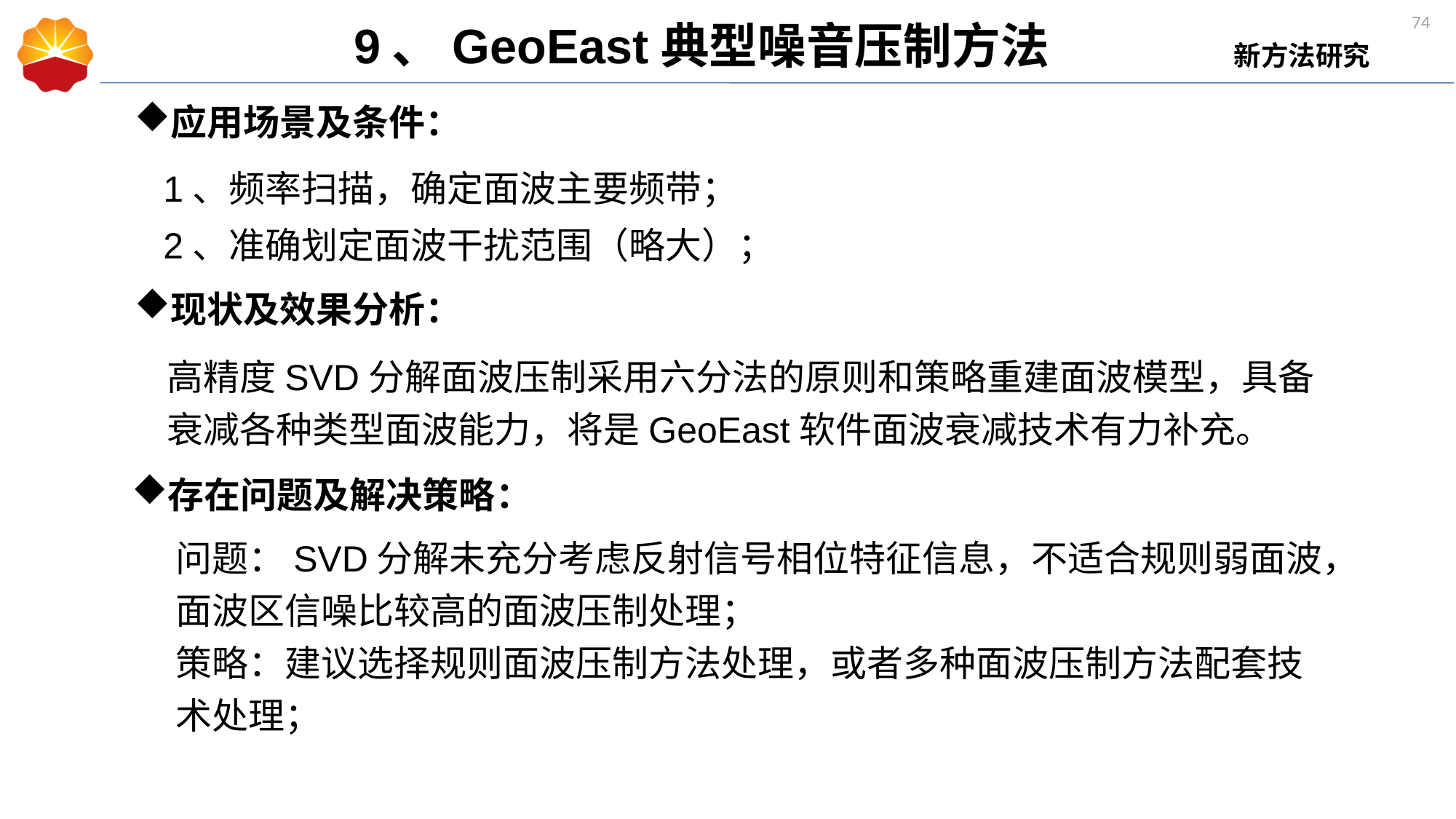

9、GeoEast典型噪音压制方法
新方法研究
应用场景及条件：
1、频率扫描，确定面波主要频带；
2、准确划定面波干扰范围（略大）；
现状及效果分析：
高精度SVD分解面波压制采用六分法的原则和策略重建面波模型，具备衰减各种类型面波能力，将是GeoEast软件面波衰减技术有力补充。
存在问题及解决策略：
问题：SVD分解未充分考虑反射信号相位特征信息，不适合规则弱面波，面波区信噪比较高的面波压制处理；
策略：建议选择规则面波压制方法处理，或者多种面波压制方法配套技术处理；